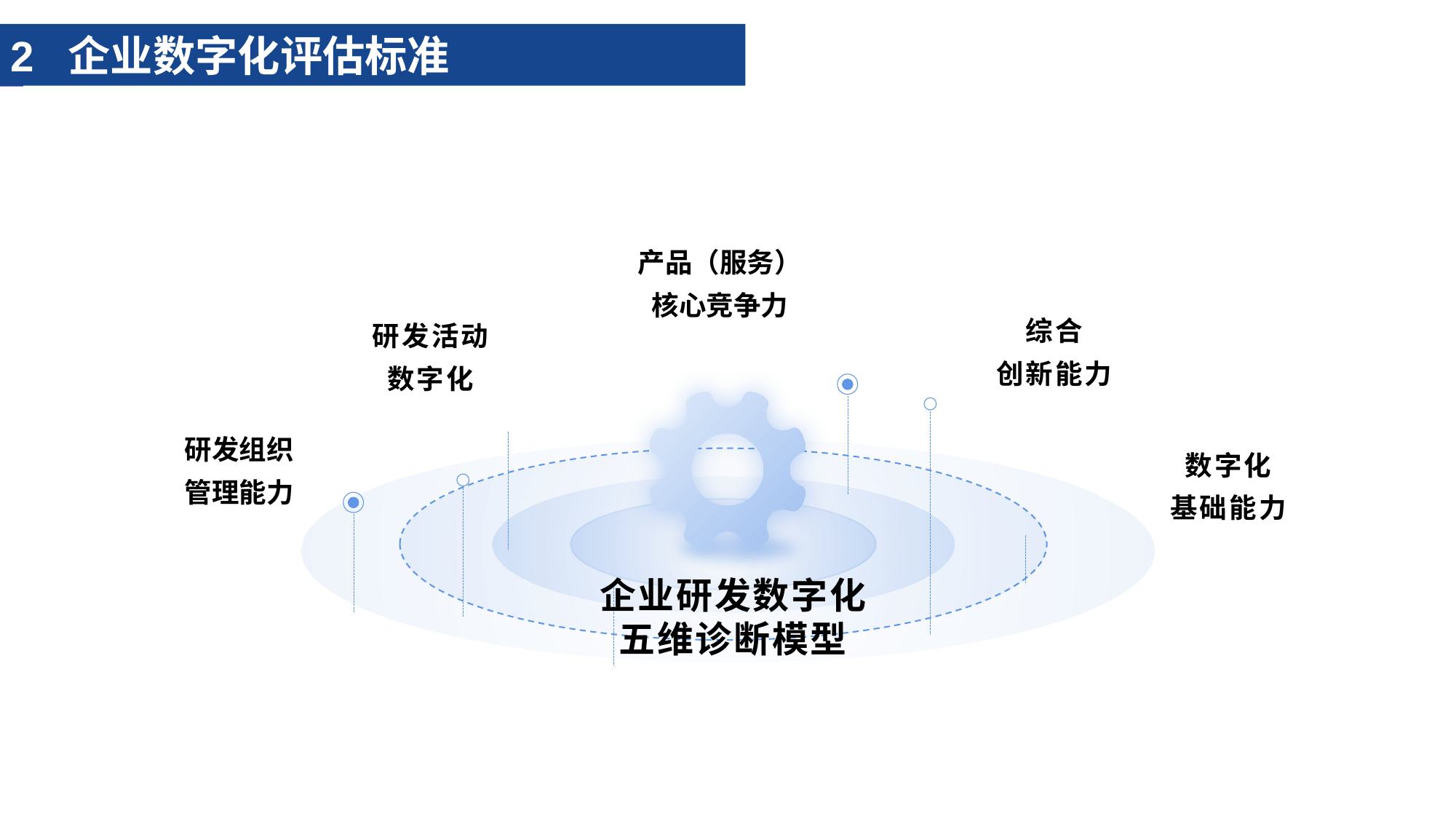

2  企业数字化评估标准
企业数字化能力评估标准

产品（服务）
核心竞争力

综合
创新能力

研发活动
数字化

研发组织
管理能力
数字化
基础能力

企业研发数字化
五维诊断模型